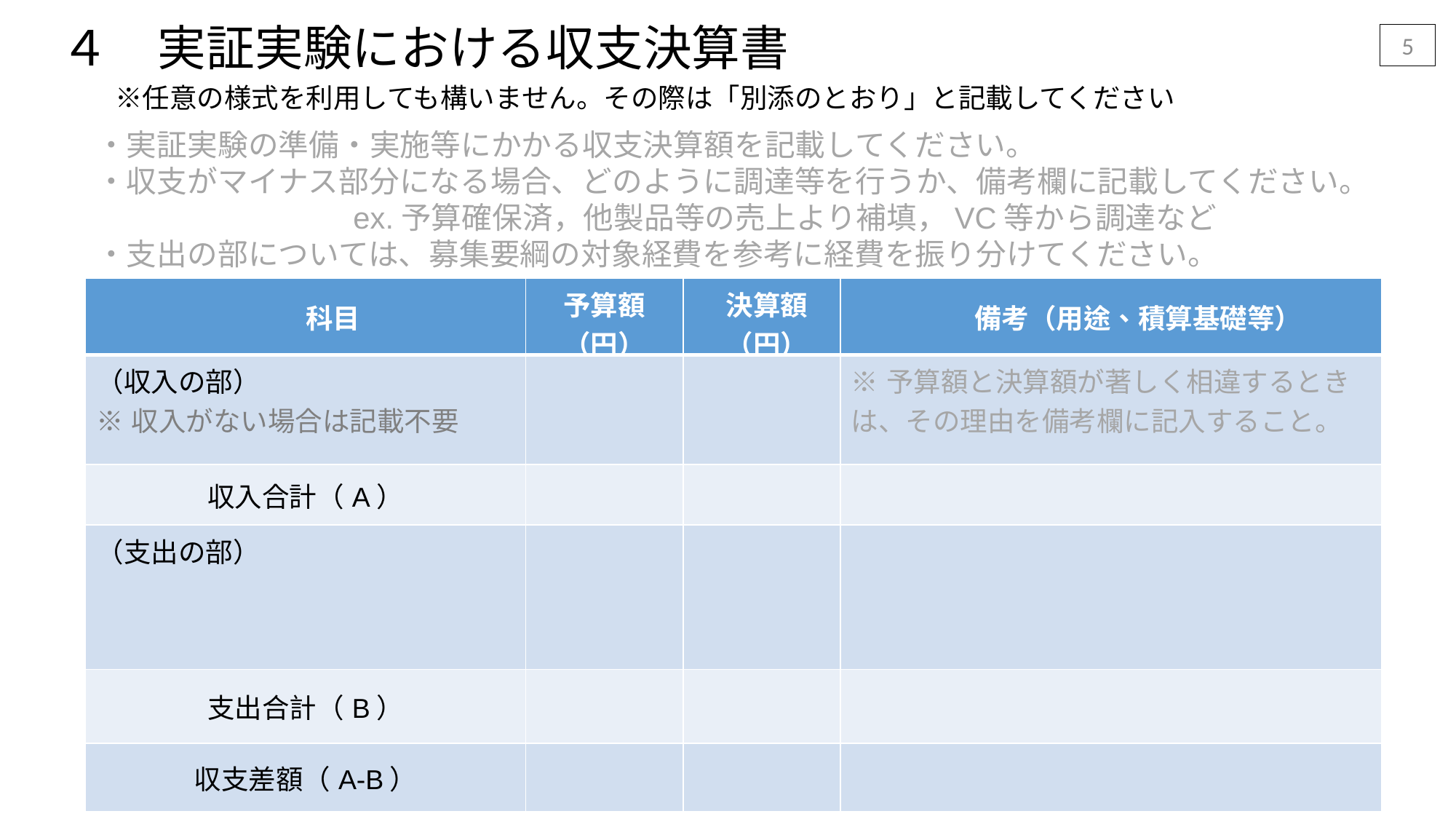

5
４　実証実験における収支決算書
　　※任意の様式を利用しても構いません。その際は「別添のとおり」と記載してください
・実証実験の準備・実施等にかかる収支決算額を記載してください。
・収支がマイナス部分になる場合、どのように調達等を行うか、備考欄に記載してください。
　　　　　　　　 ex.予算確保済，他製品等の売上より補填，VC等から調達など
・支出の部については、募集要綱の対象経費を参考に経費を振り分けてください。

| 科目 | 予算額（円） | 決算額 （円） | 備考（用途、積算基礎等） |
| --- | --- | --- | --- |
| （収入の部） ※収入がない場合は記載不要 |  |  | ※予算額と決算額が著しく相違するときは、その理由を備考欄に記入すること。 |
| 収入合計（A） |  |  |  |
| （支出の部） |  |  |  |
| 支出合計（B） |  |  |  |
| 収支差額（A-B） |  |  |  |